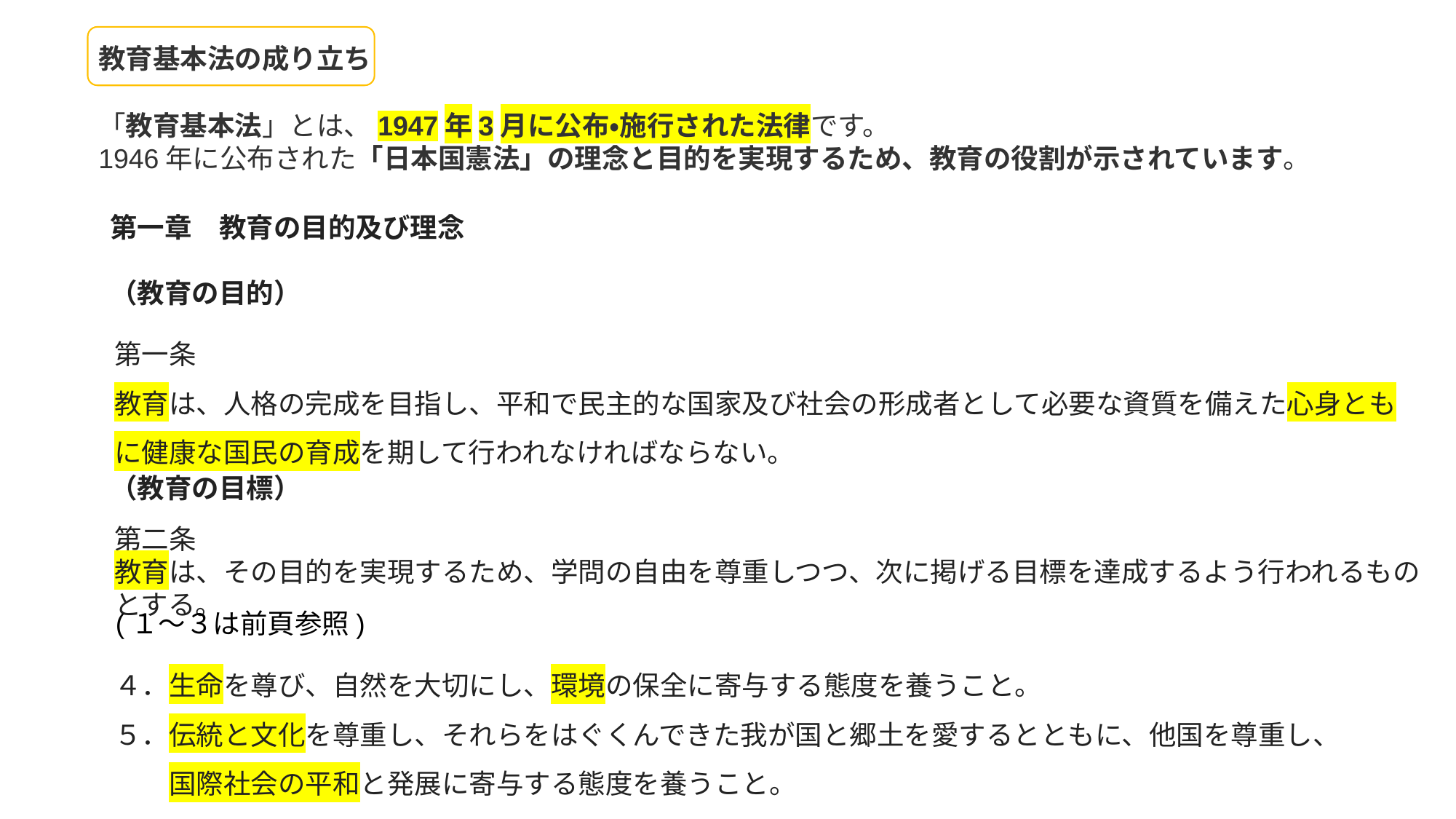

教育基本法の成り立ち
「教育基本法」とは、1947年3月に公布・施行された法律です。
1946年に公布された「日本国憲法」の理念と目的を実現するため、教育の役割が示されています。
第一章　教育の目的及び理念
（教育の目的）
第一条
教育は、人格の完成を目指し、平和で民主的な国家及び社会の形成者として必要な資質を備えた心身ともに健康な国民の育成を期して行われなければならない。
（教育の目標）
第二条
教育は、その目的を実現するため、学問の自由を尊重しつつ、次に掲げる目標を達成するよう行われるものとする。
(１～３は前頁参照)
４．生命を尊び、自然を大切にし、環境の保全に寄与する態度を養うこと。
５．伝統と文化を尊重し、それらをはぐくんできた我が国と郷土を愛するとともに、他国を尊重し、
　　国際社会の平和と発展に寄与する態度を養うこと。